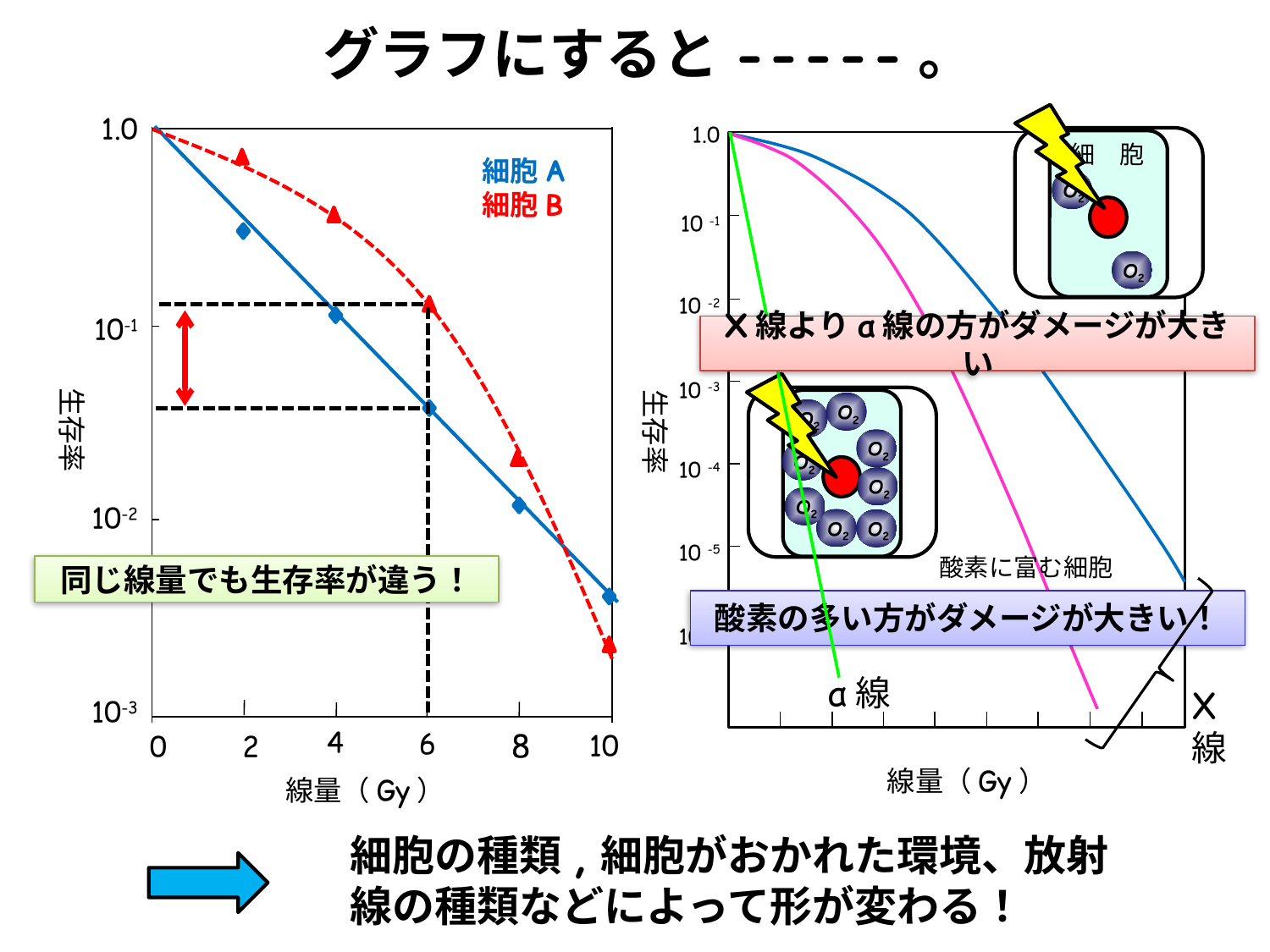

# グラフにすると-----。
1.0

細　胞

O2

O2
1.0

10 -1
10 -2
10 -3
10 -4
10 -5
10 -6
線量（Gy）

細胞A
細胞B
10-1
低酸素細胞
X線よりα線の方がダメージが大きい

O2

O2

O2

O2

O2

O2

O2

O2
生存率
生存率
10-2
酸素に富む細胞
同じ線量でも生存率が違う！

酸素の多い方がダメージが大きい！
α線
X線
10-3
4
6
8
10
0
2
線量（Gy）
細胞の種類,細胞がおかれた環境、放射線の種類などによって形が変わる！